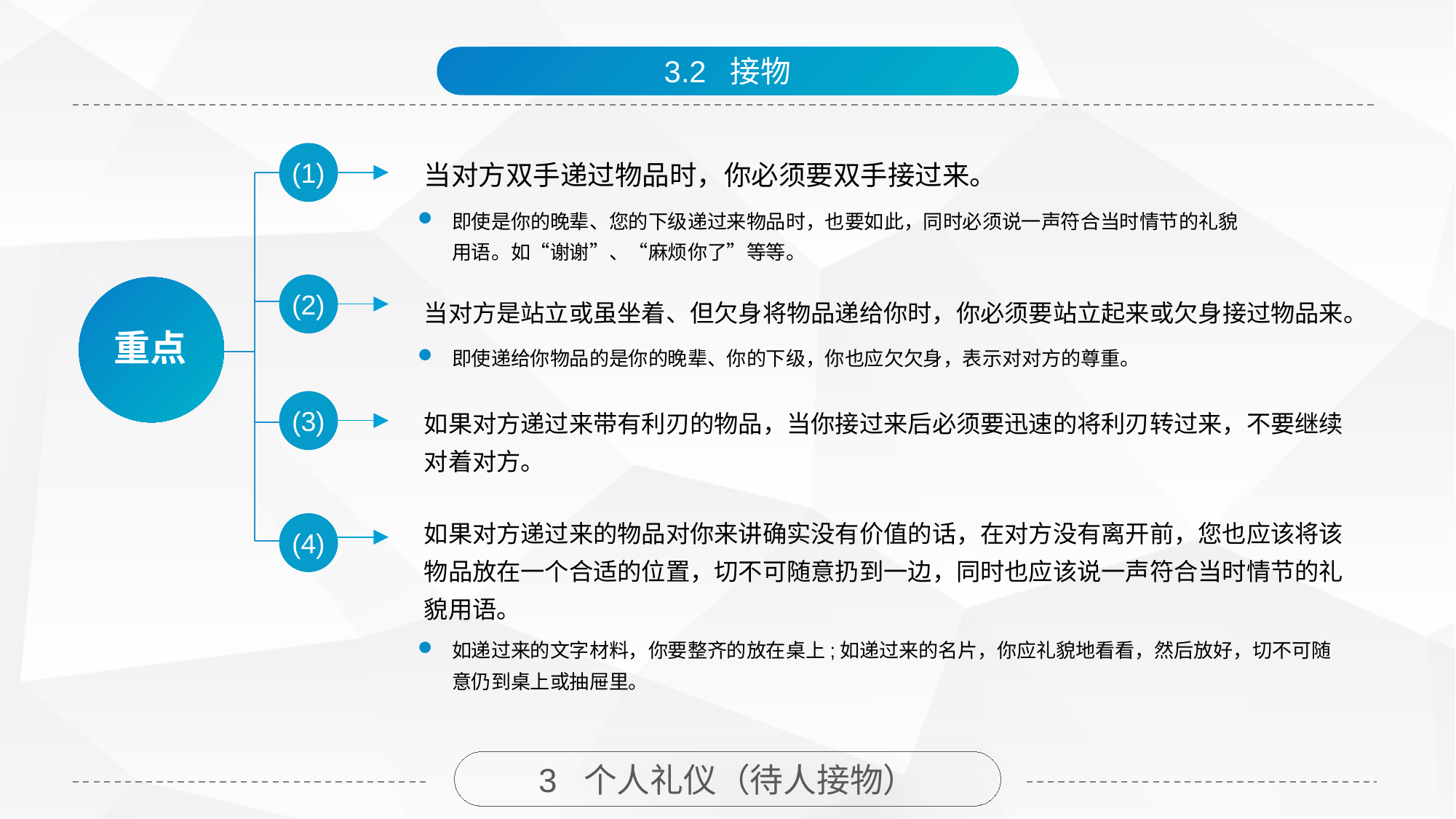

3.2  接物
(1)
当对方双手递过物品时，你必须要双手接过来。
(2)

重点
当对方是站立或虽坐着、但欠身将物品递给你时，你必须要站立起来或欠身接过物品来。
(3)
如果对方递过来带有利刃的物品，当你接过来后必须要迅速的将利刃转过来，不要继续对着对方。
如果对方递过来的物品对你来讲确实没有价值的话，在对方没有离开前，您也应该将该物品放在一个合适的位置，切不可随意扔到一边，同时也应该说一声符合当时情节的礼貌用语。
(4)
即使是你的晚辈、您的下级递过来物品时，也要如此，同时必须说一声符合当时情节的礼貌用语。如“谢谢”、“麻烦你了”等等。
即使递给你物品的是你的晚辈、你的下级，你也应欠欠身，表示对对方的尊重。
如递过来的文字材料，你要整齐的放在桌上;如递过来的名片，你应礼貌地看看，然后放好，切不可随意仍到桌上或抽屉里。
3  个人礼仪（待人接物）